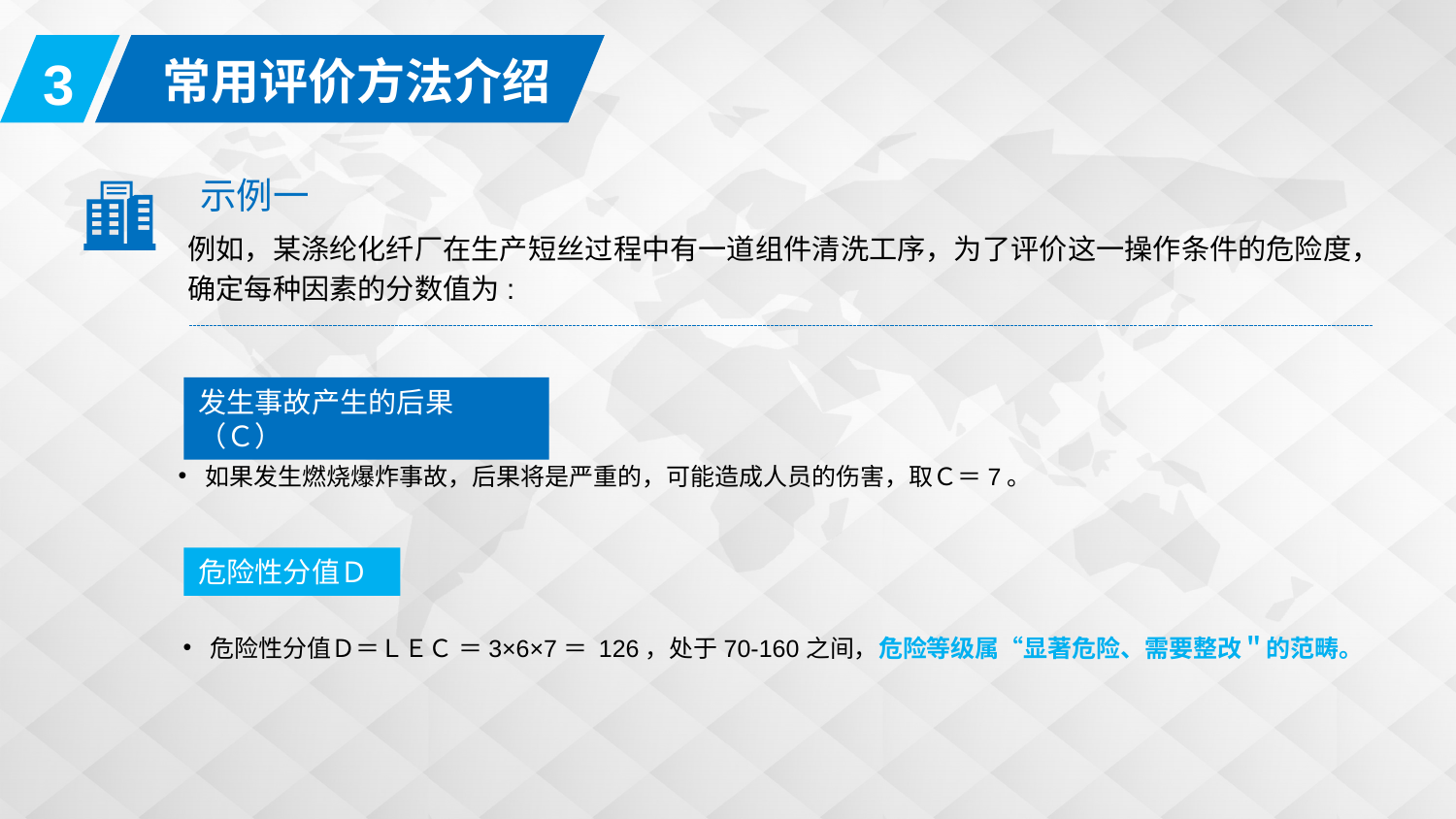

3
常用评价方法介绍
 示例一

例如，某涤纶化纤厂在生产短丝过程中有一道组件清洗工序，为了评价这一操作条件的危险度，确定每种因素的分数值为:
发生事故产生的后果（Ｃ）
如果发生燃烧爆炸事故，后果将是严重的，可能造成人员的伤害，取Ｃ＝7。
危险性分值Ｄ
危险性分值Ｄ＝ＬＥＣ ＝3×6×7＝ 126，处于70-160之间，危险等级属“显著危险、需要整改＂的范畴。